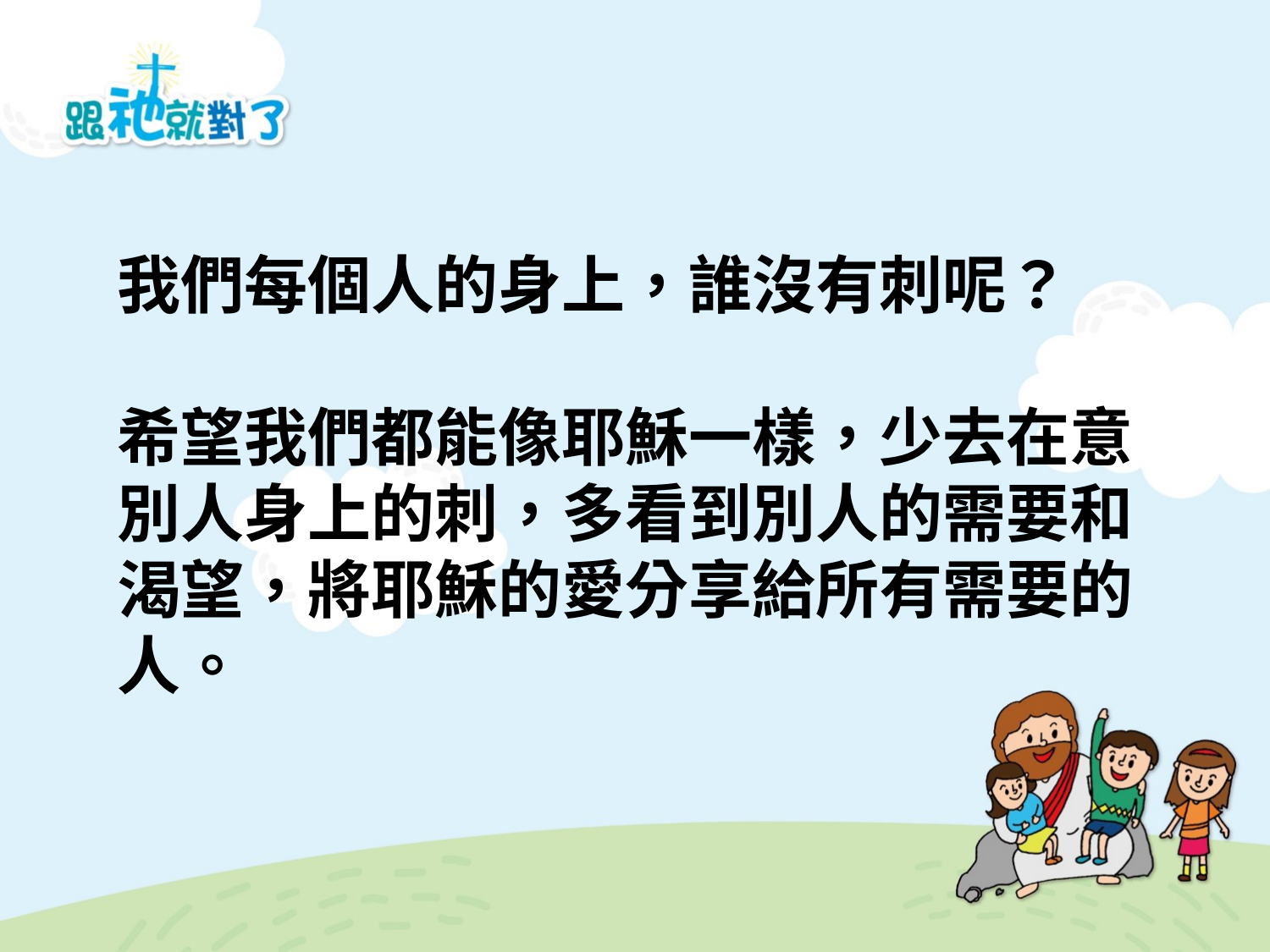

我們每個人的身上，誰沒有刺呢？

希望我們都能像耶穌一樣，少去在意別人身上的刺，多看到別人的需要和渴望，將耶穌的愛分享給所有需要的人。